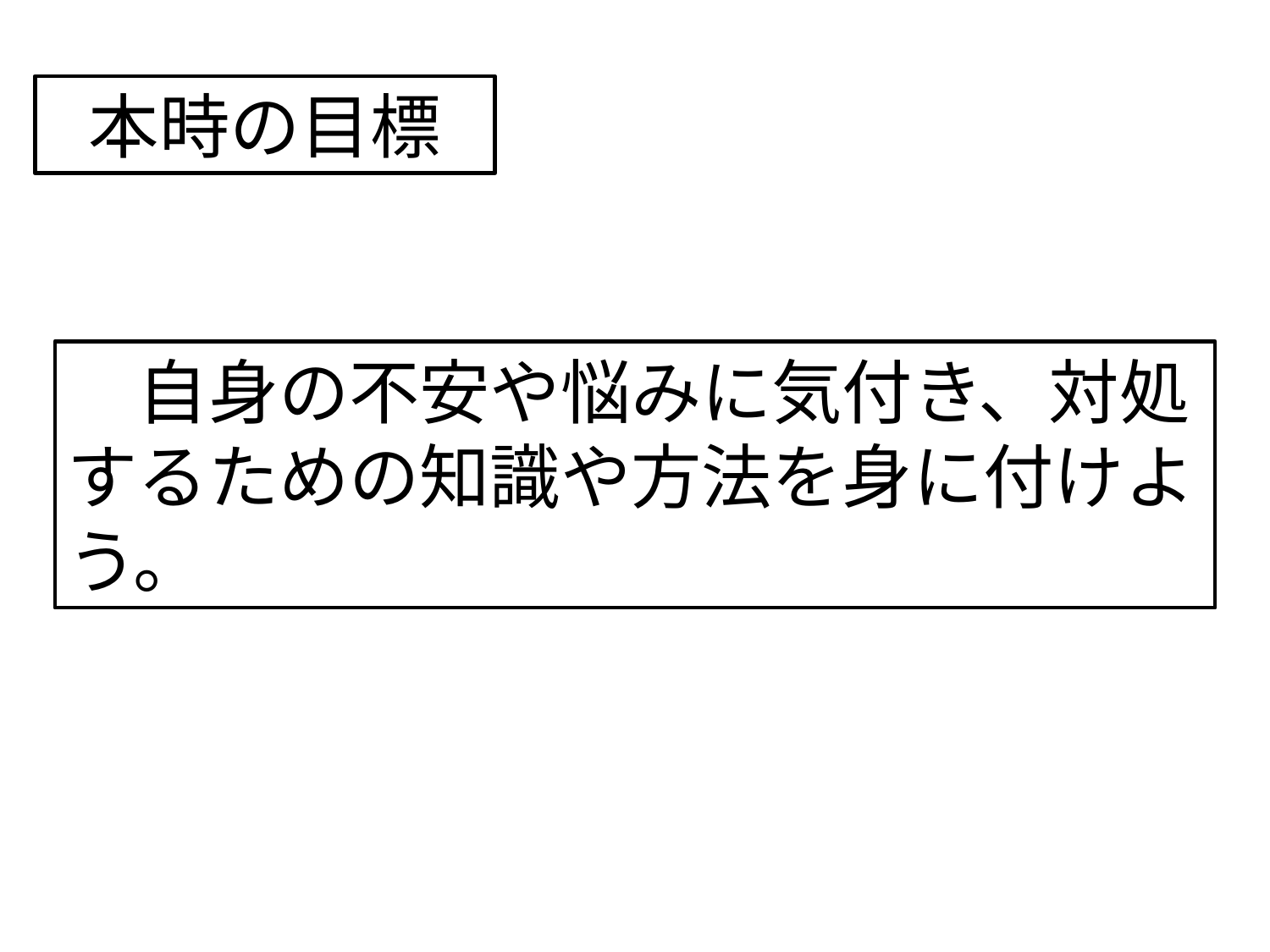

本時の目標
　自身の不安や悩みに気付き、対処するための知識や方法を身に付けよう。